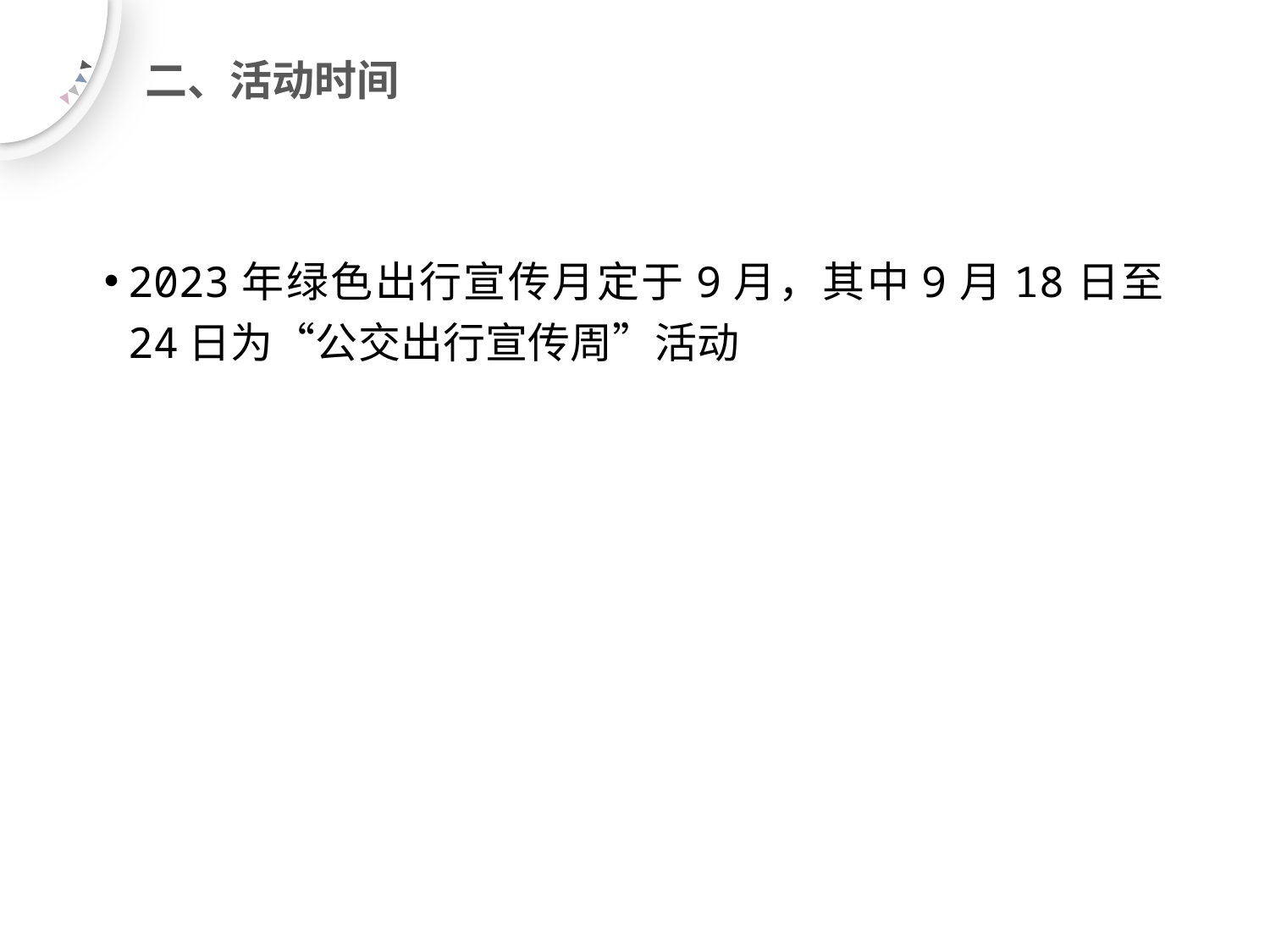

# 二、活动时间
2023年绿色出行宣传月定于9月，其中9月18日至24日为“公交出行宣传周”活动